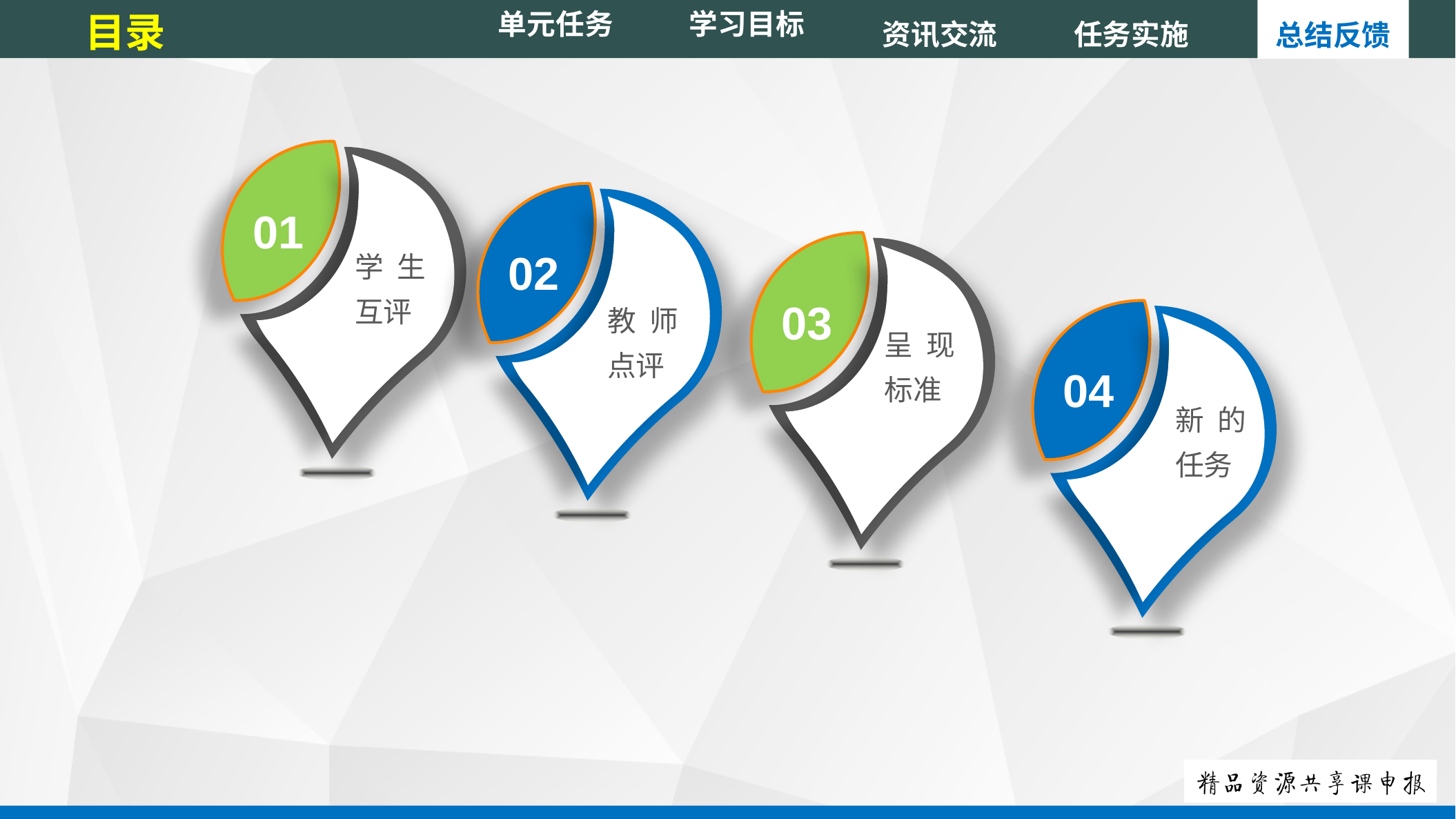

单元任务
目录
资讯交流
任务实施
总结反馈
学习目标

01

02

学生互评
03
教师点评

呈现标准
04
新的任务